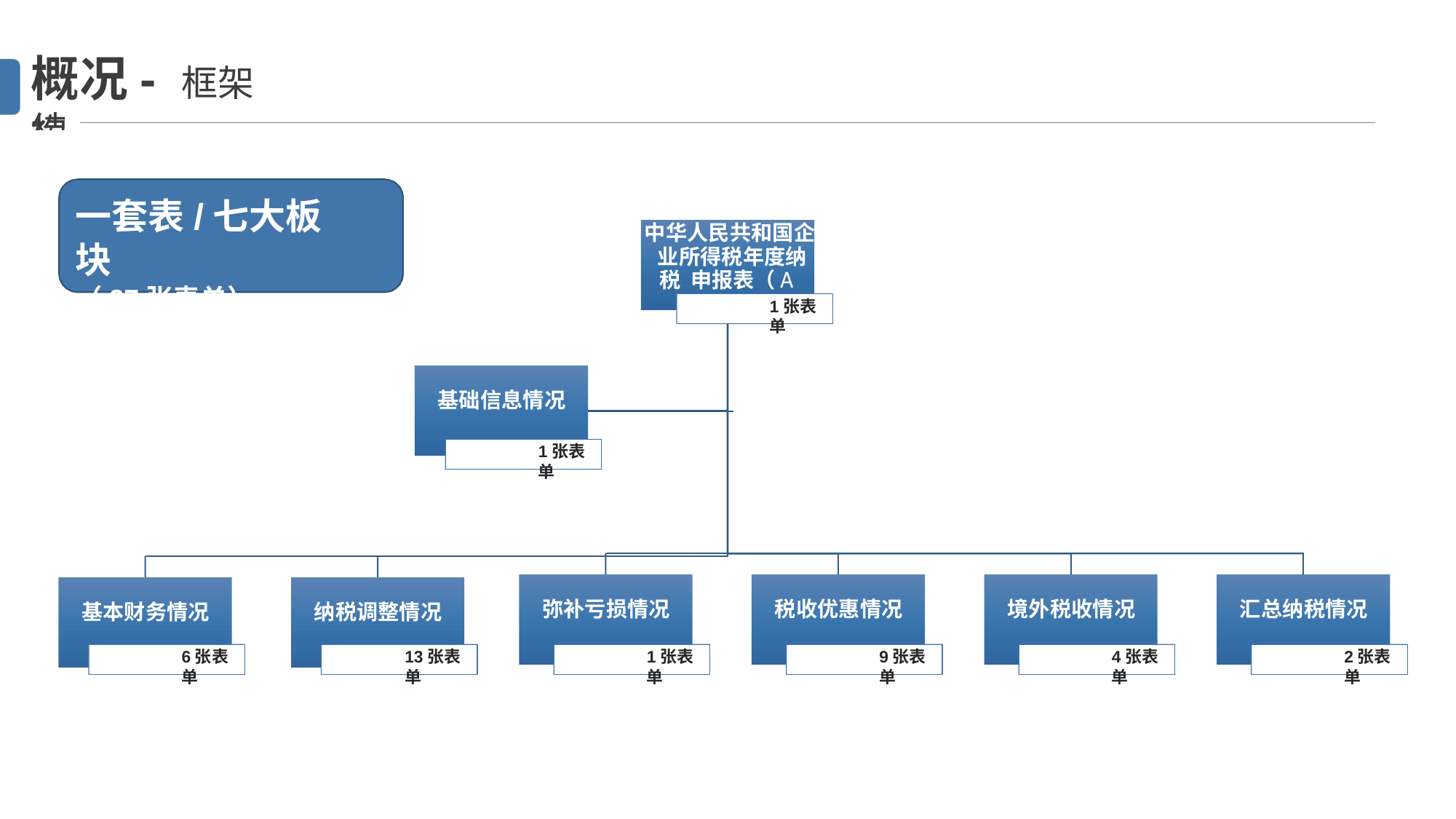

# 概况- 框架结

构

24

一套表/七大板块
（37张表单）

中华人民共和国企  业所得税年度纳税  申报表（A类）

1张表单

基础信息情况

1张表单

弥补亏损情况
税收优惠情况
境外税收情况
汇总纳税情况
基本财务情况
纳税调整情况

6张表单
13张表单
1张表单
9张表单
4张表单
2张表单